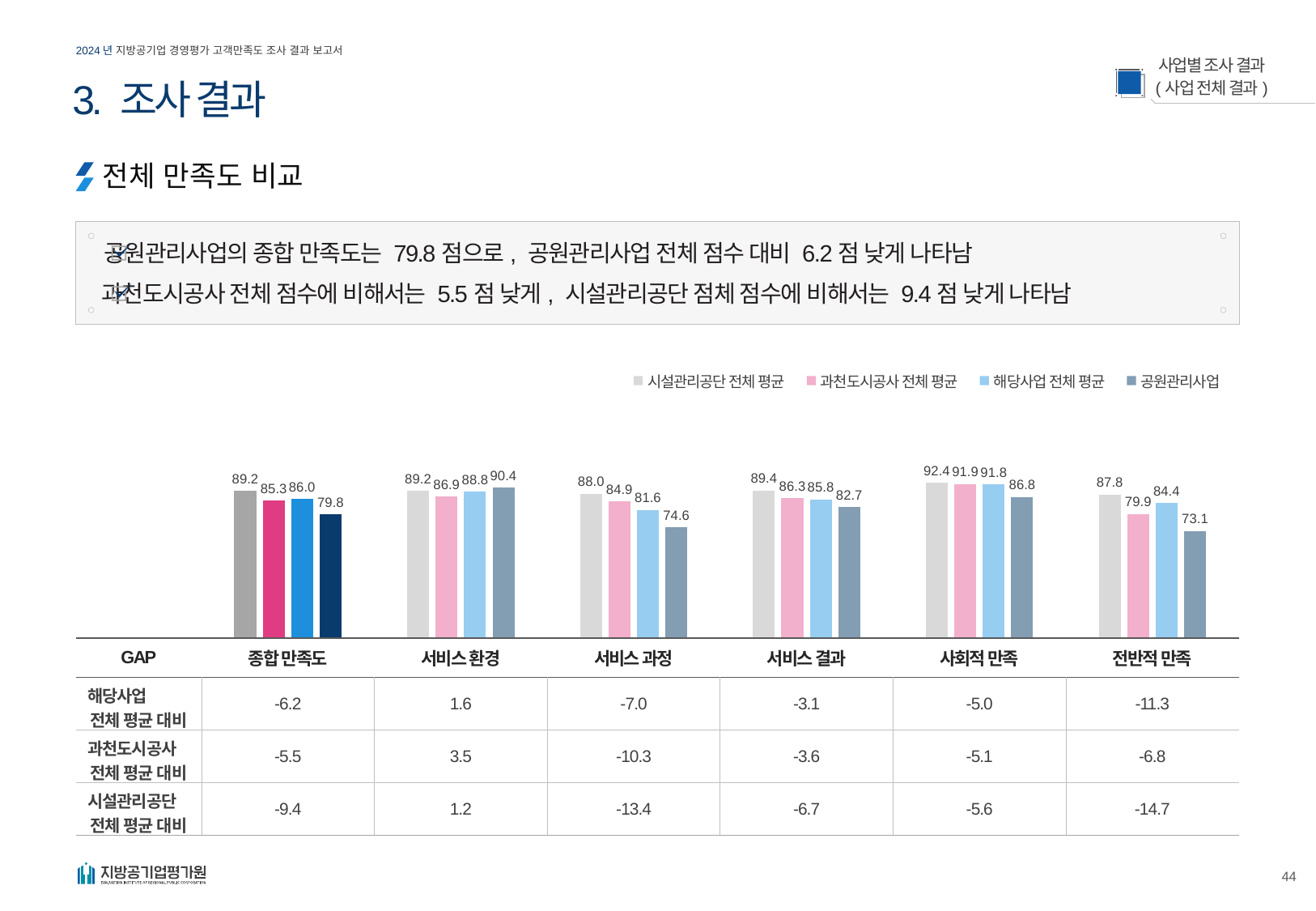

3. 조사 결과
전체 만족도 비교

공원관리사업의 종합 만족도는 79.8점으로, 공원관리사업 전체 점수 대비 6.2점 낮게 나타남

과천도시공사 전체 점수에 비해서는 5.5점 낮게, 시설관리공단 점체 점수에 비해서는 9.4점 낮게 나타남

### Chart

| Category | 시설관리공단 전체 평균 | 과천도시공사 전체 평균 | 해당사업 전체 평균 | 공원관리사업 |
|---|---|---|---|---|
| 종합 만족도 | 89.2 | 85.3 | 86.0 | 79.8 |
| 서비스 환경 | 89.2 | 86.9 | 88.8 | 90.4 |
| 서비스 과정 | 88.0 | 84.9 | 81.6 | 74.6 |
| 서비스 결과 | 89.4 | 86.3 | 85.8 | 82.7 |
| 사회적 만족 | 92.4 | 91.9 | 91.8 | 86.8 |
| 전반적 만족 | 87.8 | 79.9 | 84.4 | 73.1 |
| GAP | 종합 만족도 | 서비스 환경 | 서비스 과정 | 서비스 결과 | 사회적 만족 | 전반적 만족 |
| --- | --- | --- | --- | --- | --- | --- |
| 해당사업 전체 평균 대비 | -6.2 | 1.6 | -7.0 | -3.1 | -5.0 | -11.3 |
| 과천도시공사 전체 평균 대비 | -5.5 | 3.5 | -10.3 | -3.6 | -5.1 | -6.8 |
| 시설관리공단 전체 평균 대비 | -9.4 | 1.2 | -13.4 | -6.7 | -5.6 | -14.7 |